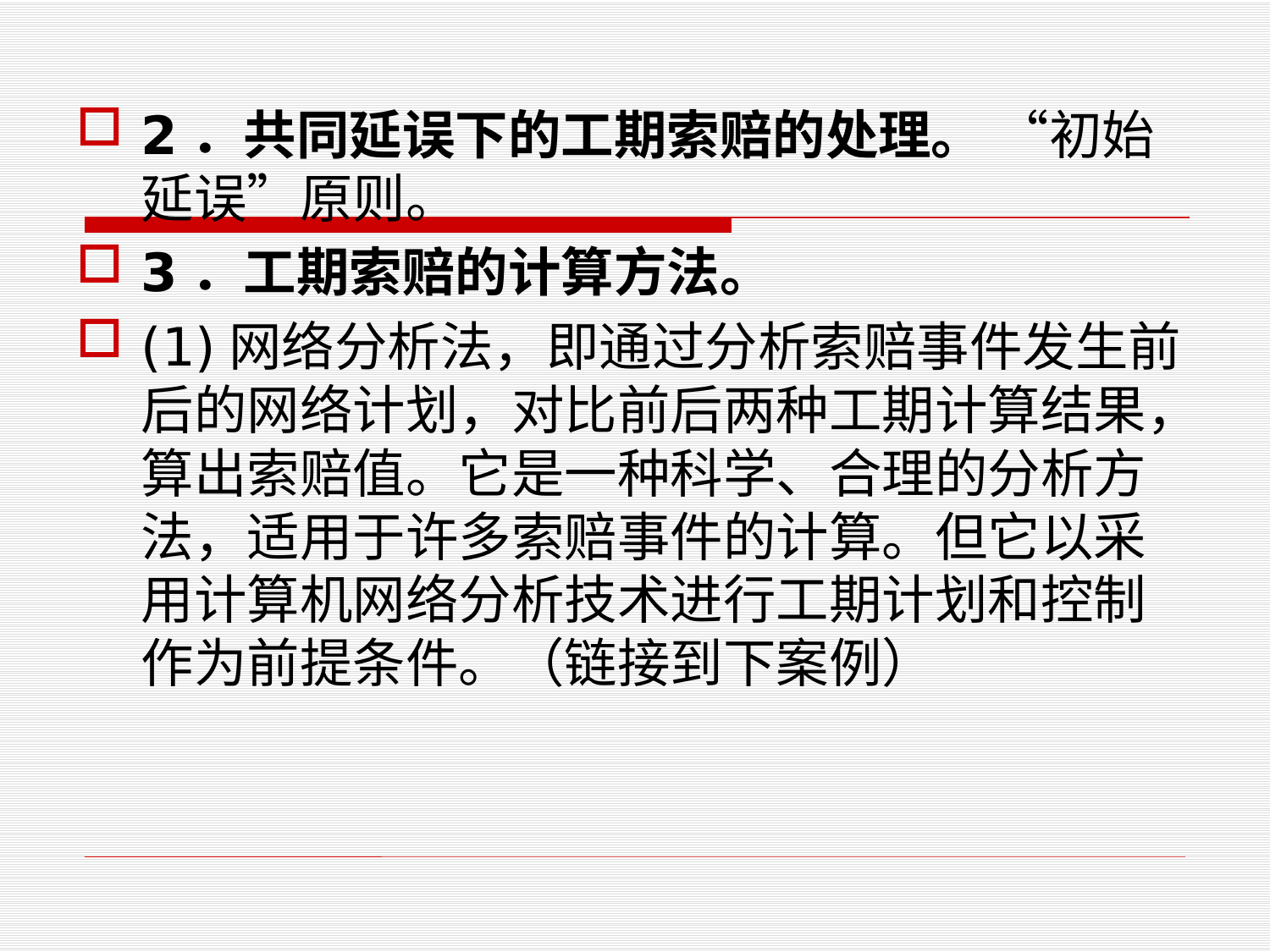

2．共同延误下的工期索赔的处理。 “初始延误”原则。
3．工期索赔的计算方法。
(1)网络分析法，即通过分析索赔事件发生前后的网络计划，对比前后两种工期计算结果，算出索赔值。它是一种科学、合理的分析方法，适用于许多索赔事件的计算。但它以采用计算机网络分析技术进行工期计划和控制作为前提条件。（链接到下案例）